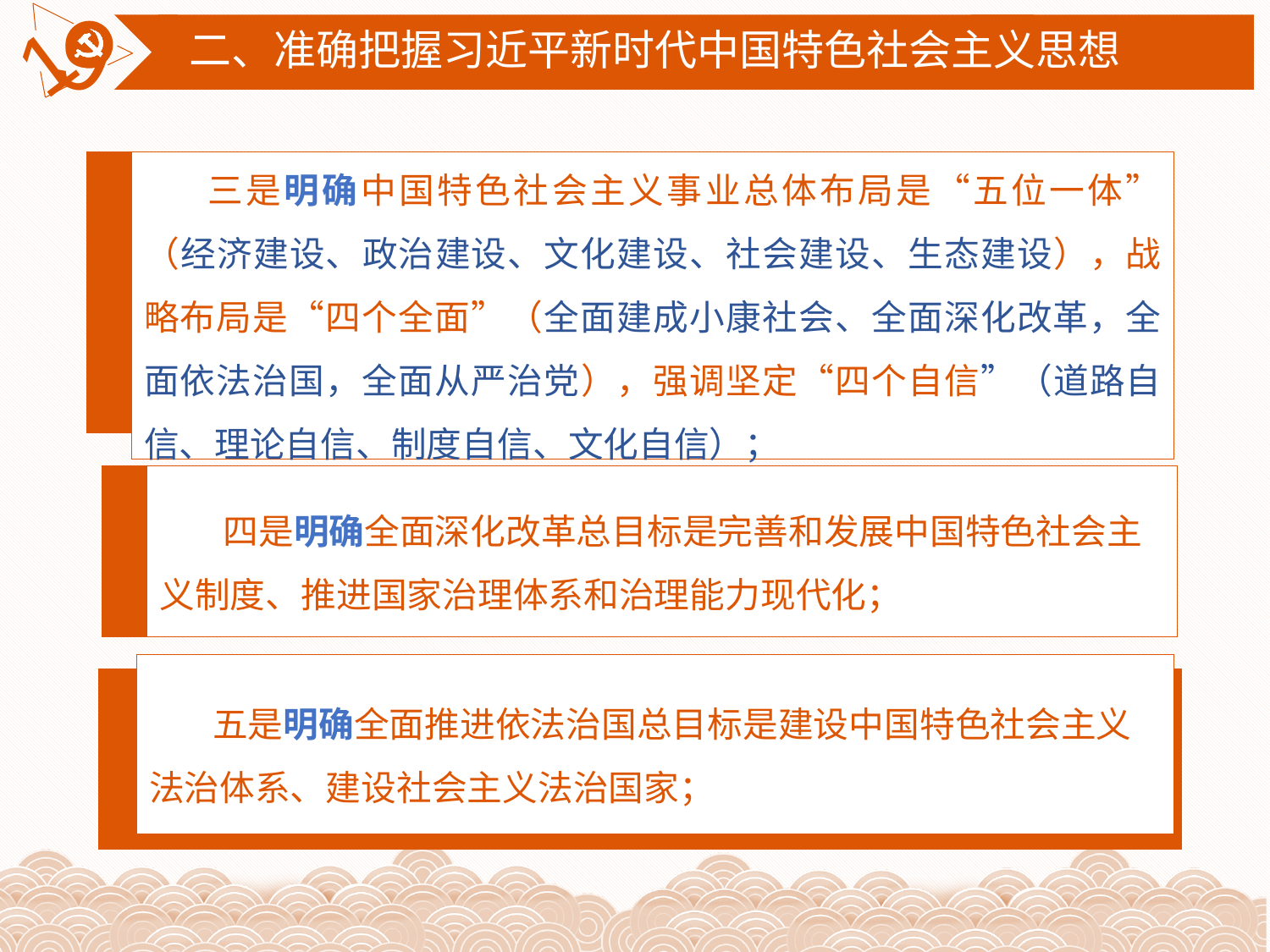

二、准确把握习近平新时代中国特色社会主义思想

三是明确中国特色社会主义事业总体布局是“五位一体”（经济建设、政治建设、文化建设、社会建设、生态建设），战略布局是“四个全面”（全面建成小康社会、全面深化改革，全面依法治国，全面从严治党），强调坚定“四个自信”（道路自信、理论自信、制度自信、文化自信）；

四是明确全面深化改革总目标是完善和发展中国特色社会主义制度、推进国家治理体系和治理能力现代化；
五是明确全面推进依法治国总目标是建设中国特色社会主义法治体系、建设社会主义法治国家；